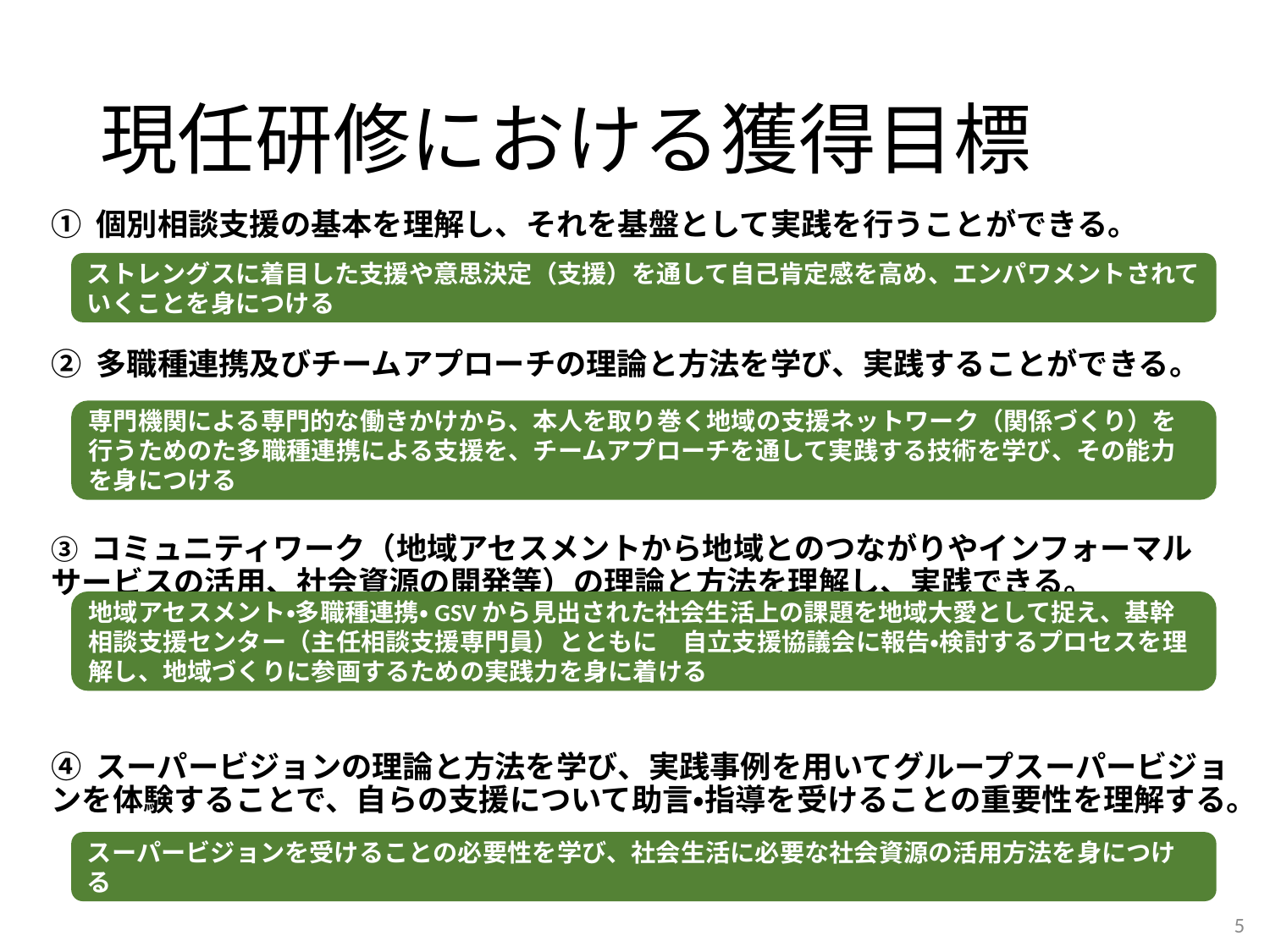

# 現任研修における獲得目標
① 個別相談支援の基本を理解し、それを基盤として実践を行うことができる。

② 多職種連携及びチームアプローチの理論と方法を学び、実践することができる。

③ コミュニティワーク（地域アセスメントから地域とのつながりやインフォーマルサービスの活用、社会資源の開発等）の理論と方法を理解し、実践できる。

④ スーパービジョンの理論と方法を学び、実践事例を用いてグループスーパービジョンを体験することで、自らの支援について助言・指導を受けることの重要性を理解する。
ストレングスに着目した支援や意思決定（支援）を通して自己肯定感を高め、エンパワメントされていくことを身につける
専門機関による専門的な働きかけから、本人を取り巻く地域の支援ネットワーク（関係づくり）を行うためのた多職種連携による支援を、チームアプローチを通して実践する技術を学び、その能力を身につける
地域アセスメント・多職種連携・GSVから見出された社会生活上の課題を地域大愛として捉え、基幹相談支援センター（主任相談支援専門員）とともに　自立支援協議会に報告・検討するプロセスを理解し、地域づくりに参画するための実践力を身に着ける
スーパービジョンを受けることの必要性を学び、社会生活に必要な社会資源の活用方法を身につける
5